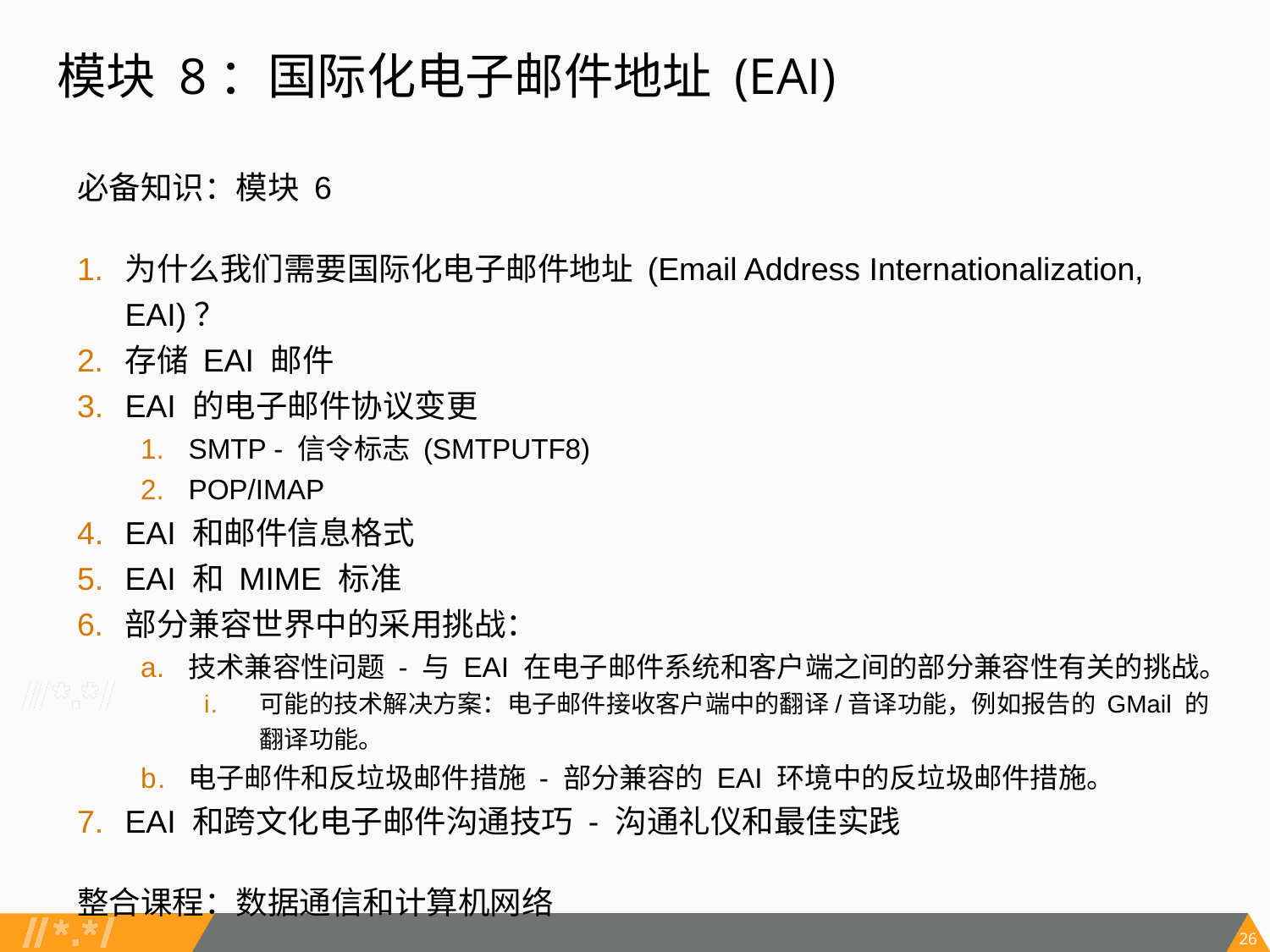

# 模块 8：国际化电子邮件地址 (EAI)
必备知识：模块 6

为什么我们需要国际化电子邮件地址 (Email Address Internationalization, EAI)？
存储 EAI 邮件
EAI 的电子邮件协议变更
SMTP - 信令标志 (SMTPUTF8)
POP/IMAP
EAI 和邮件信息格式
EAI 和 MIME 标准
部分兼容世界中的采用挑战：
技术兼容性问题 - 与 EAI 在电子邮件系统和客户端之间的部分兼容性有关的挑战。
可能的技术解决方案：电子邮件接收客户端中的翻译/音译功能，例如报告的 GMail 的
翻译功能。
电子邮件和反垃圾邮件措施 - 部分兼容的 EAI 环境中的反垃圾邮件措施。
EAI 和跨文化电子邮件沟通技巧 - 沟通礼仪和最佳实践

整合课程：数据通信和计算机网络